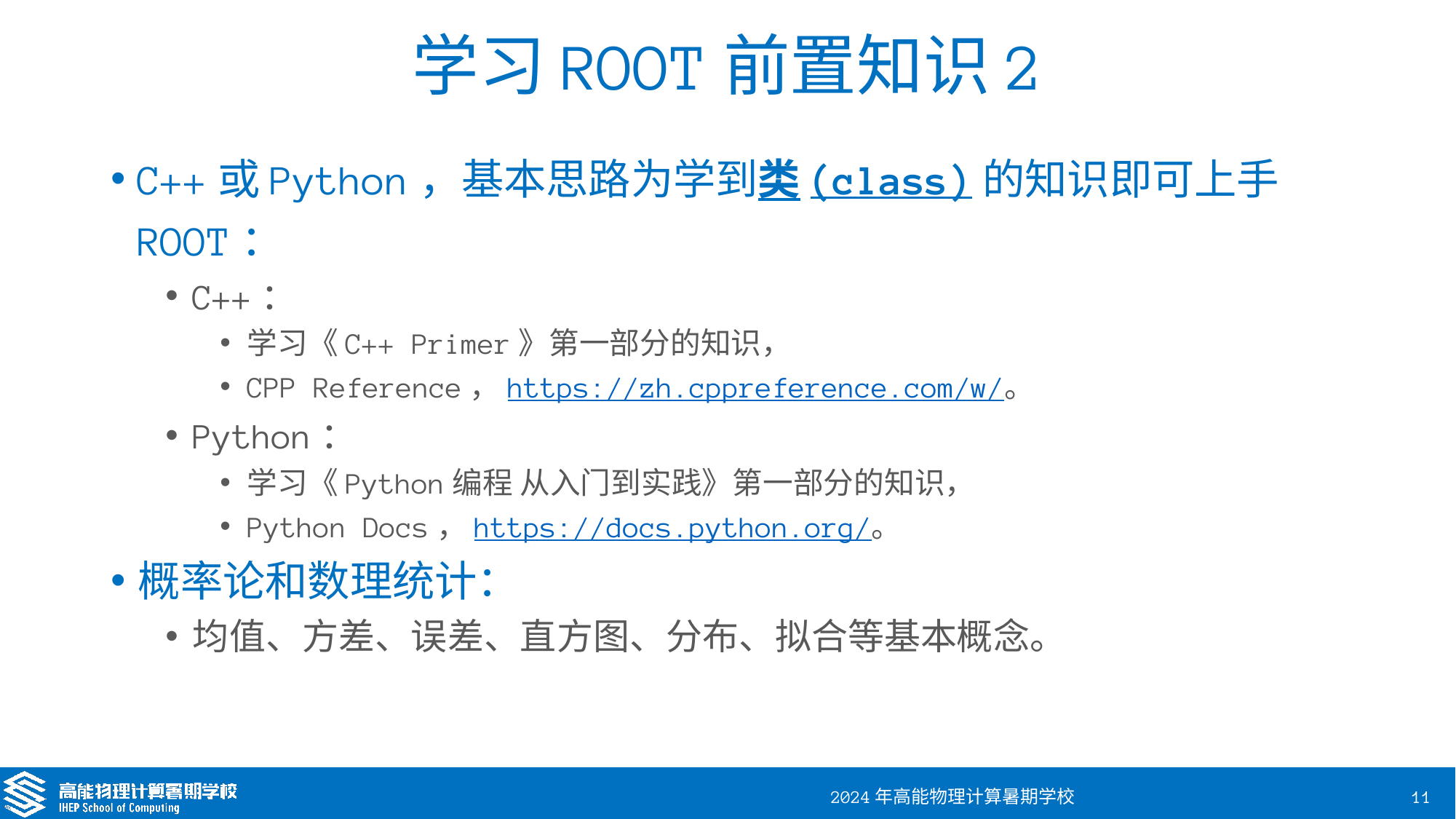

# 学习ROOT前置知识2
C++或Python，基本思路为学到类(class)的知识即可上手ROOT：
C++：
学习《C++ Primer》第一部分的知识，
CPP Reference，https://zh.cppreference.com/w/。
Python：
学习《Python编程 从入门到实践》第一部分的知识，
Python Docs，https://docs.python.org/。
概率论和数理统计：
均值、方差、误差、直方图、分布、拟合等基本概念。

2024年高能物理计算暑期学校
11